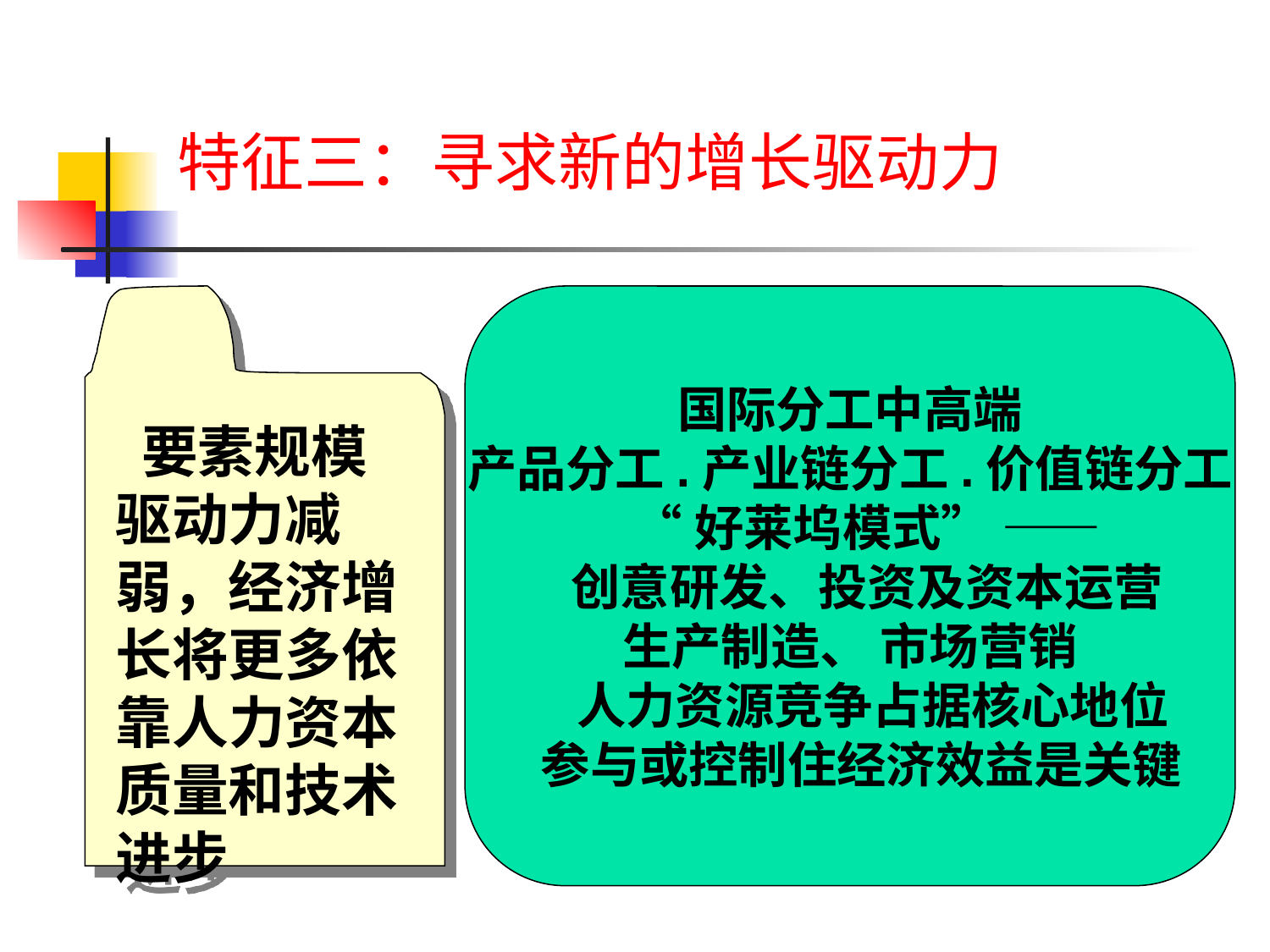

特征三：寻求新的增长驱动力

 要素规模驱动力减弱，经济增长将更多依靠人力资本质量和技术进步
国际分工中高端
产品分工.产业链分工.价值链分工
               “好莱坞模式” ——
  创意研发、投资及资本运营
生产制造、 市场营销
   人力资源竞争占据核心地位
 参与或控制住经济效益是关键